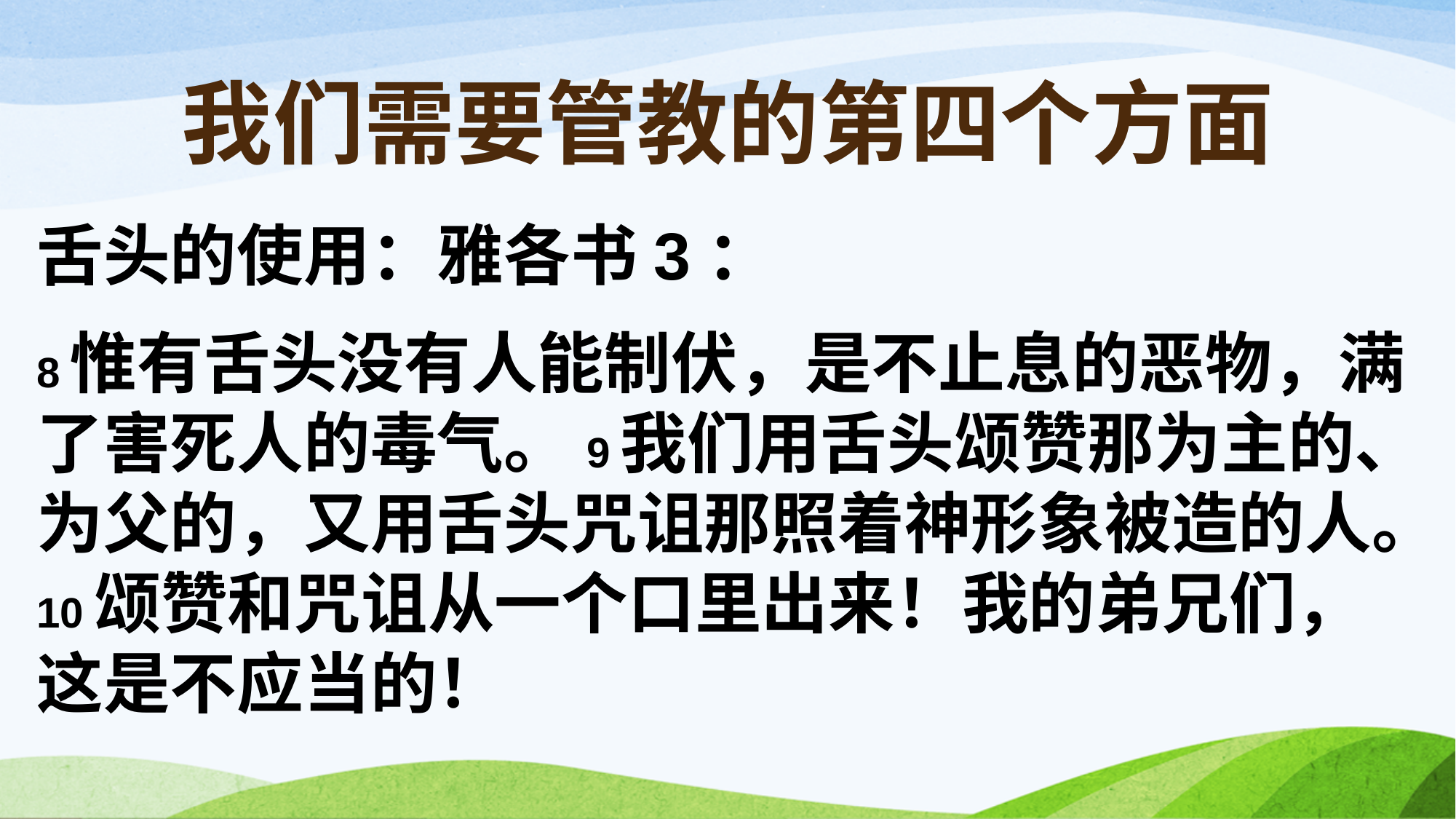

# 我们需要管教的第四个方面
舌头的使用：雅各书3：
8惟有舌头没有人能制伏，是不止息的恶物，满了害死人的毒气。9我们用舌头颂赞那为主的、为父的，又用舌头咒诅那照着神形象被造的人。10颂赞和咒诅从一个口里出来！我的弟兄们，这是不应当的！